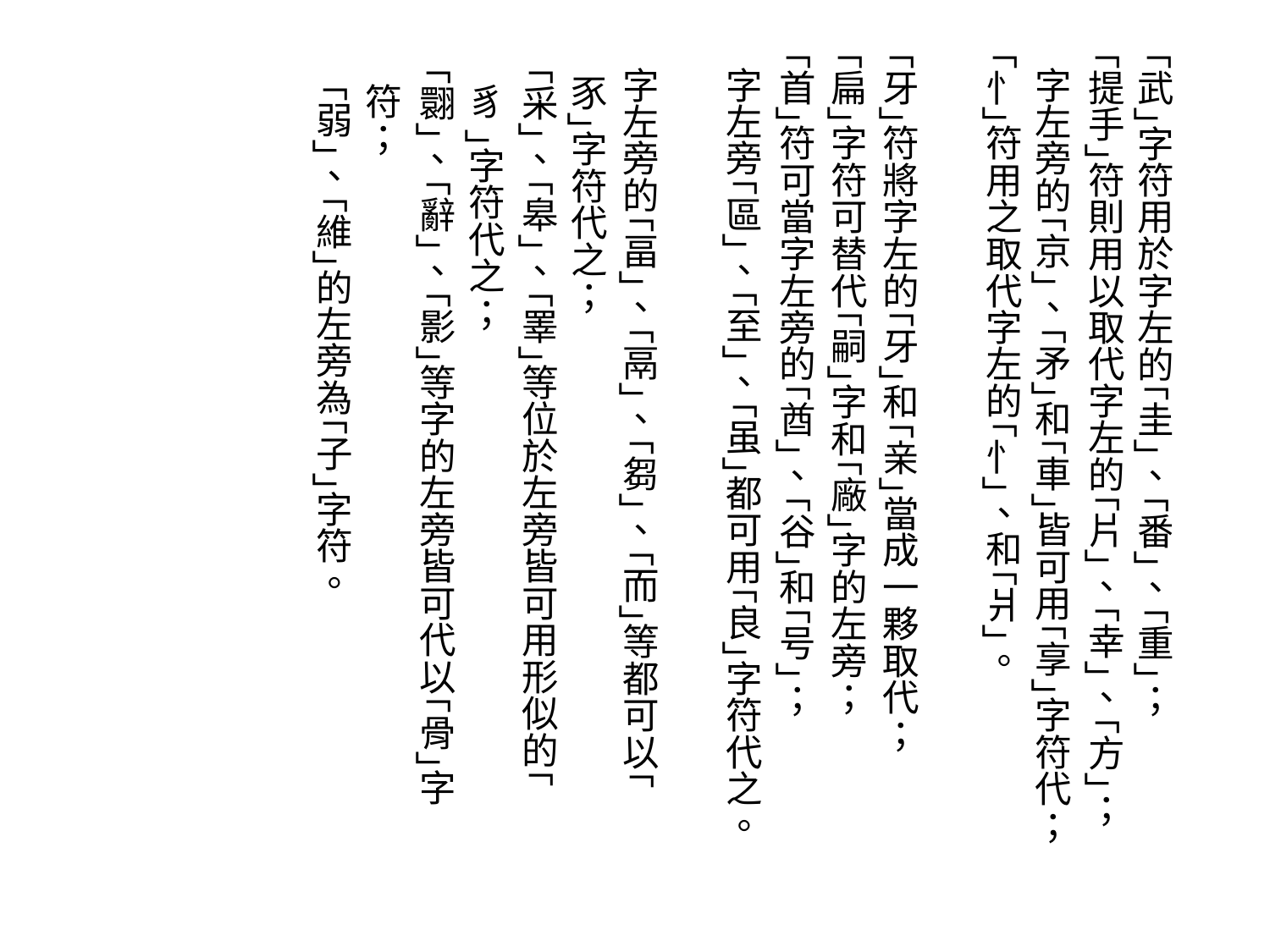

｢武｣字符用於字左的｢圭｣、｢番｣、｢重｣；
｢提手｣符則用以取代字左的｢片｣、｢幸｣、｢方｣；
 字左旁的｢京｣、｢矛｣和｢車｣皆可用｢享｣字符代；
｢忄｣符用之取代字左的｢忄｣、和｢爿｣。

｢牙｣符將字左的｢牙｣和｢亲｣當成一夥取代；
｢扁｣字符可替代｢嗣｣字和｢廠｣字的左旁；
｢首｣符可當字左旁的｢酋｣、｢谷｣和｢号｣；
 字左旁｢區｣、｢至｣、｢虽｣都可用｢良｣字符代之。

 字左旁的｢畐｣、｢鬲｣、｢芻｣、｢而｣等都可以｢
  豕｣字符代之；
 ｢采｣、｢皋｣、｢睪｣等位於左旁皆可用形似的｢
   豸 ｣字符代之；
 ｢翾｣、｢辭｣、｢影｣等字的左旁皆可代以｢骨｣字
   符；
   ｢弱｣、｢維｣的左旁為｢子｣字符。

#